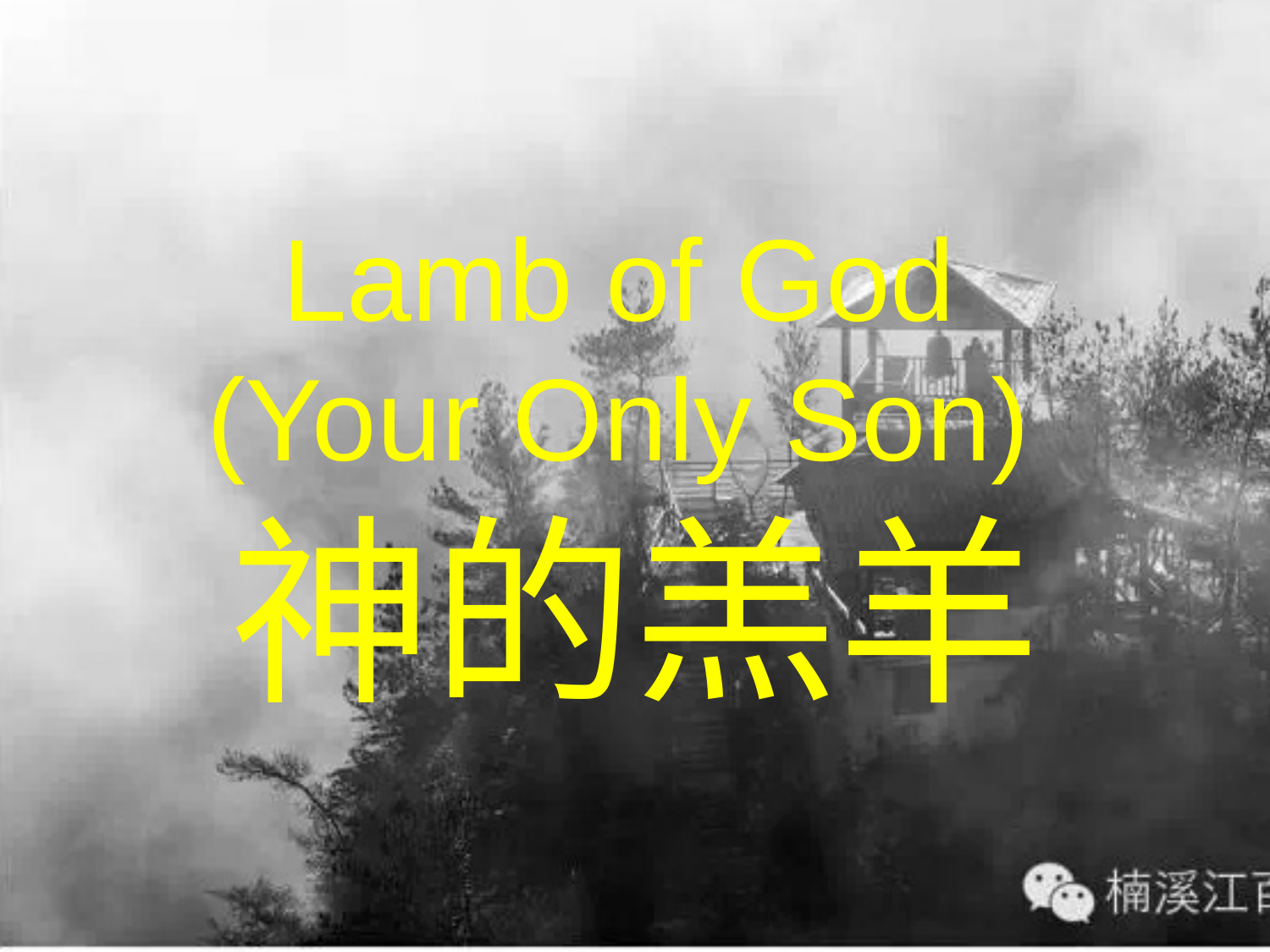

# Lamb of God (Your Only Son) 神的羔羊